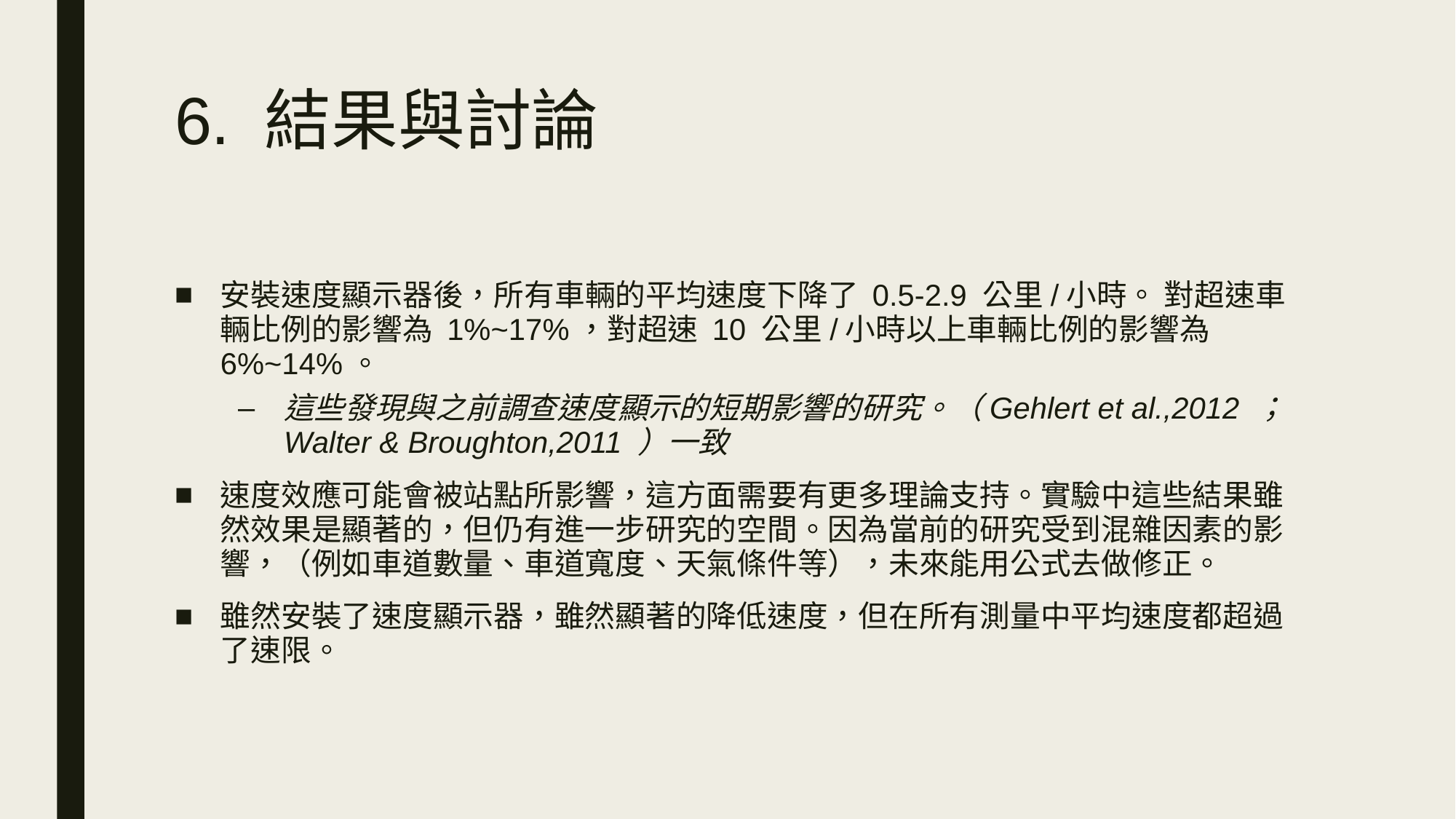

# 6. 結果與討論
安裝速度顯示器後，所有車輛的平均速度下降了 0.5-2.9 公里/小時。 對超速車輛比例的影響為 1%~17%，對超速 10 公里/小時以上車輛比例的影響為 6%~14%。
這些發現與之前調查速度顯示的短期影響的研究。（Gehlert et al.,2012 ；Walter & Broughton,2011 ）一致
速度效應可能會被站點所影響，這方面需要有更多理論支持。實驗中這些結果雖然效果是顯著的，但仍有進一步研究的空間。因為當前的研究受到混雜因素的影響，（例如車道數量、車道寬度、天氣條件等），未來能用公式去做修正。
雖然安裝了速度顯示器，雖然顯著的降低速度，但在所有測量中平均速度都超過了速限。